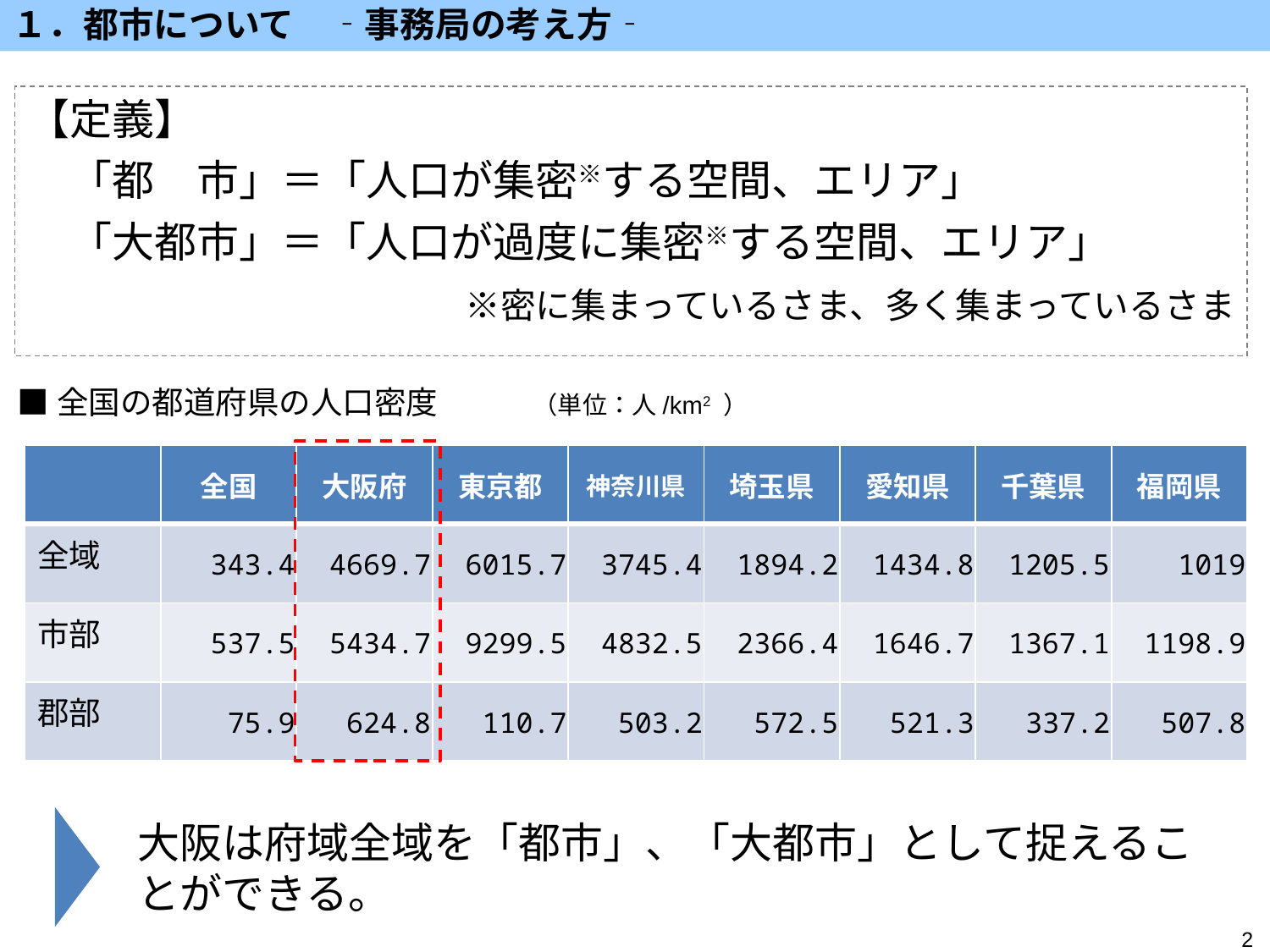

１．都市について　‐事務局の考え方‐
【定義】
　「都　市」＝「人口が集密※する空間、エリア」
　「大都市」＝「人口が過度に集密※する空間、エリア」
　　　　※密に集まっているさま、多く集まっているさま
■全国の都道府県の人口密度　　　（単位：人/km2 ）

|  | 全国 | 大阪府 | 東京都 | 神奈川県 | 埼玉県 | 愛知県 | 千葉県 | 福岡県 |
| --- | --- | --- | --- | --- | --- | --- | --- | --- |
| 全域 | 343.4 | 4669.7 | 6015.7 | 3745.4 | 1894.2 | 1434.8 | 1205.5 | 1019 |
| 市部 | 537.5 | 5434.7 | 9299.5 | 4832.5 | 2366.4 | 1646.7 | 1367.1 | 1198.9 |
| 郡部 | 75.9 | 624.8 | 110.7 | 503.2 | 572.5 | 521.3 | 337.2 | 507.8 |
大阪は府域全域を「都市」、「大都市」として捉えることができる。

2